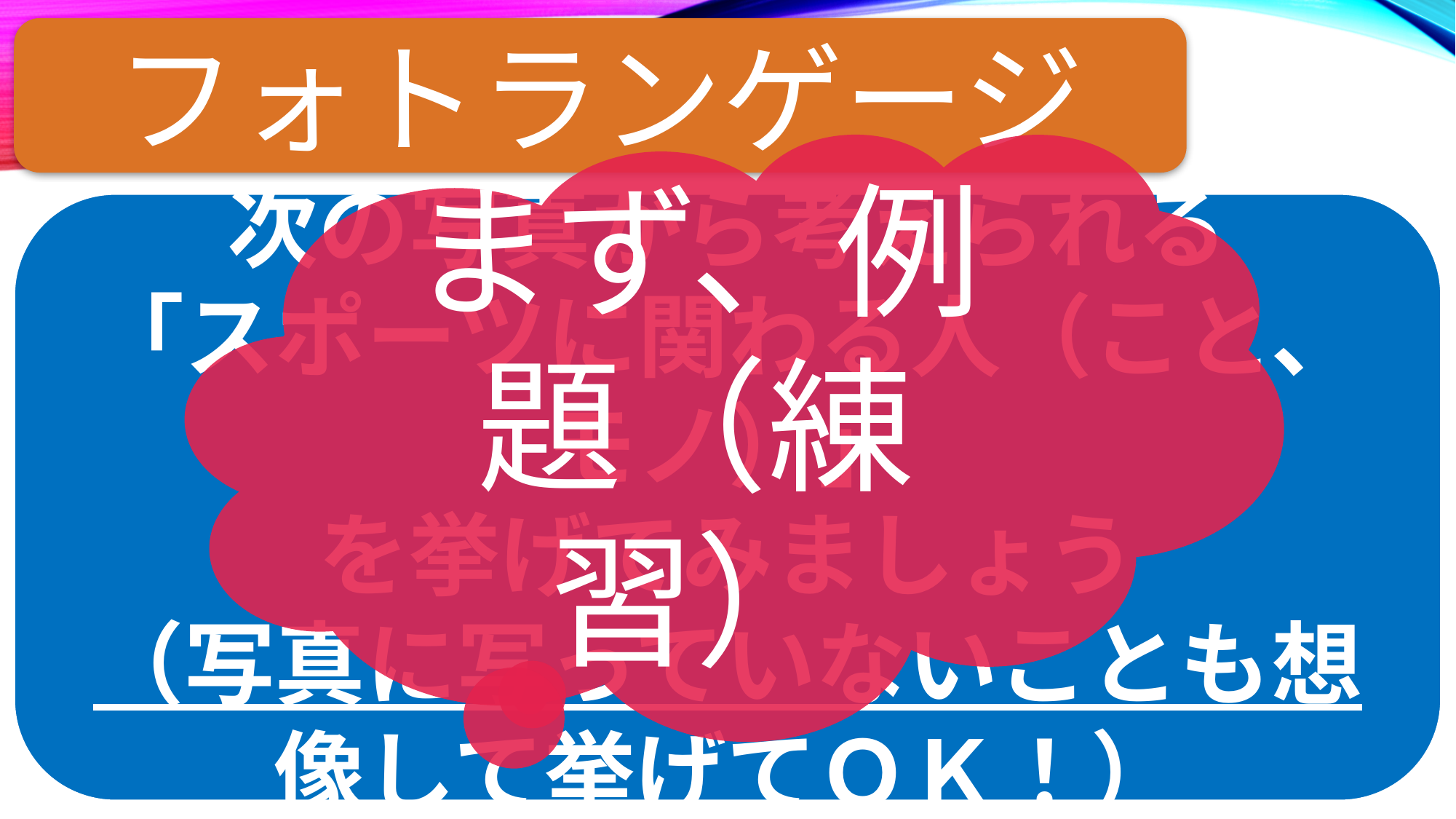

フォトランゲージ
#
まず、例題（練習）
次の写真から考えられる
「スポーツに関わる人（こと、モノ）」
を挙げてみましょう
（写真に写っていないことも想像して挙げてＯＫ！）